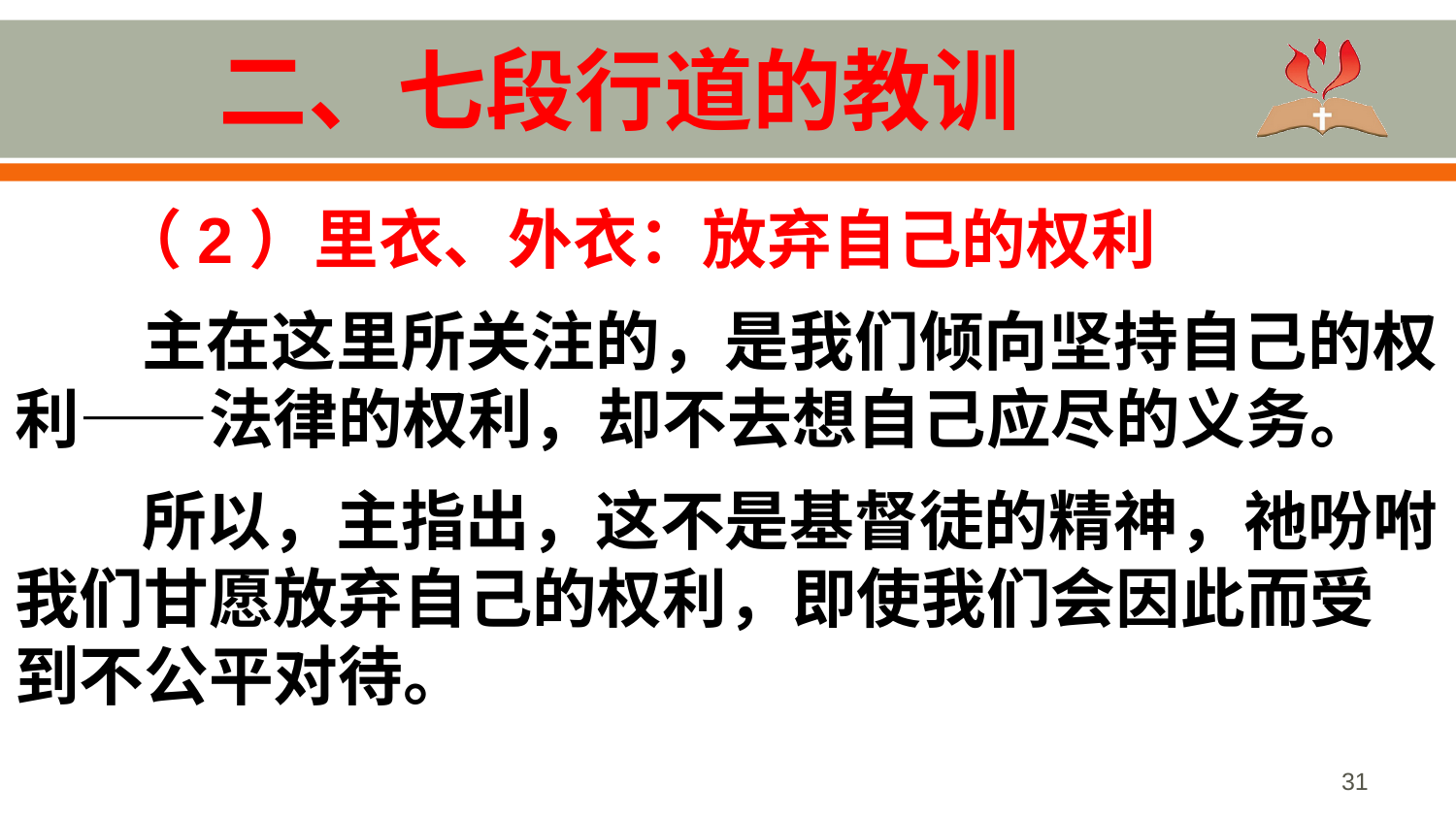

# 二、七段行道的教训
      （2）里衣、外衣：放弃自己的权利
主在这里所关注的，是我们倾向坚持自己的权利——法律的权利，却不去想自己应尽的义务。
所以，主指出，这不是基督徒的精神，祂吩咐我们甘愿放弃自己的权利，即使我们会因此而受到不公平对待。

31